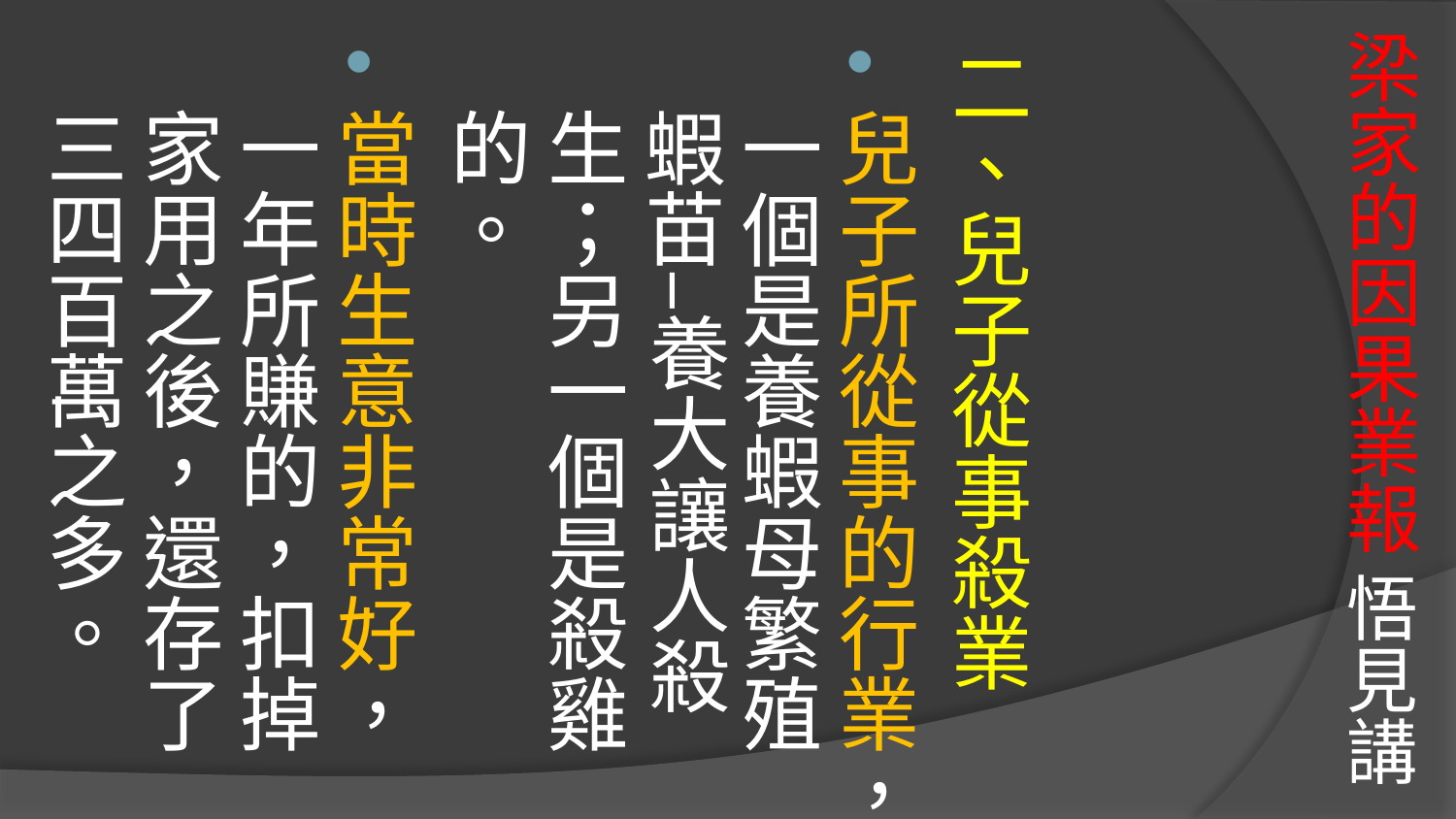

# 梁家的因果業報 悟見講
二、兒子從事殺業
兒子所從事的行業，一個是養蝦母繁殖蝦苗–養大讓人殺生；另一個是殺雞的。
當時生意非常好，一年所賺的，扣掉家用之後，還存了三四百萬之多。